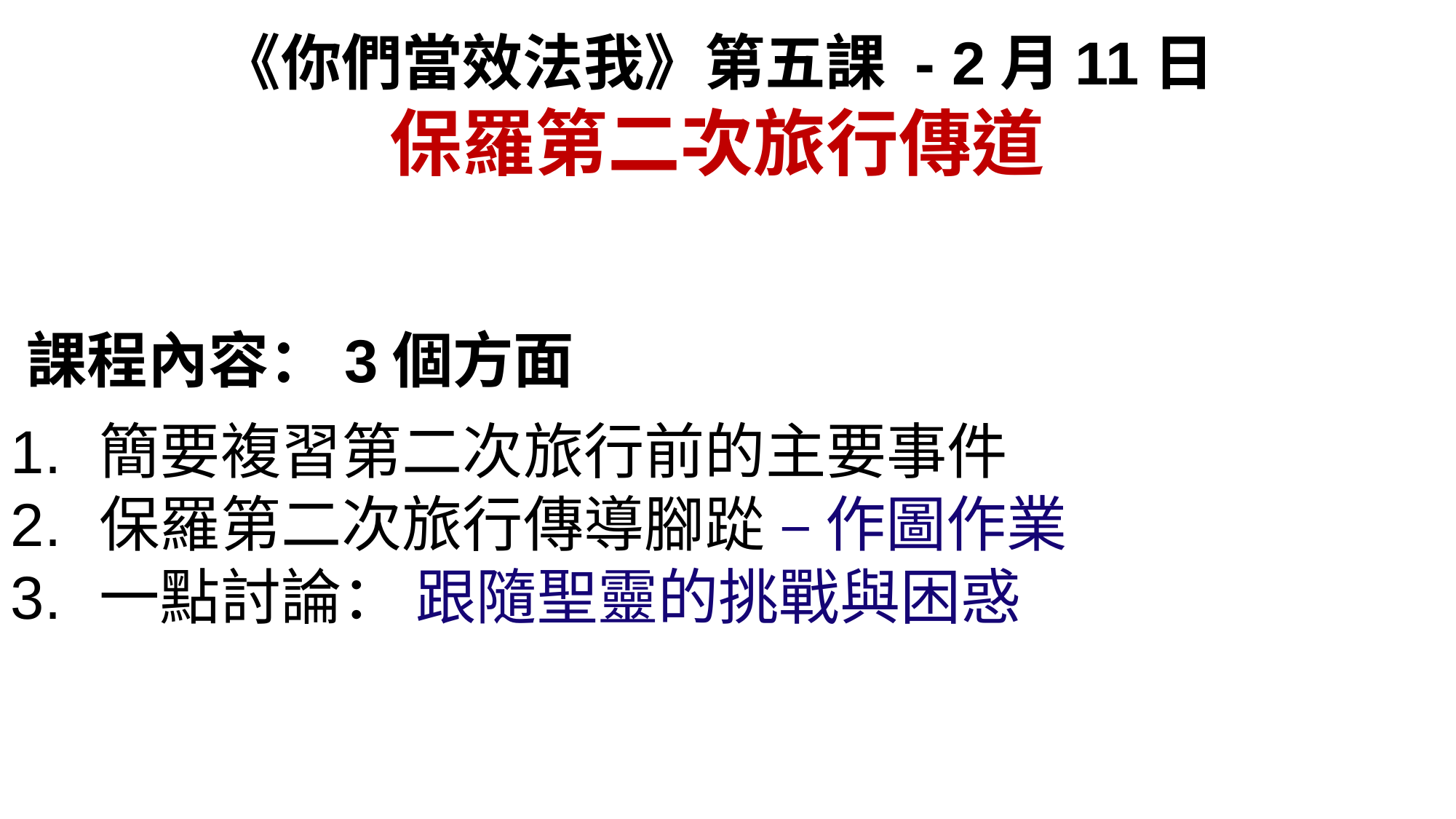

《你們當效法我》第五課 - 2月11日
保羅第二次旅行傳道
課程內容：3個方面
簡要複習第二次旅行前的主要事件
保羅第二次旅行傳導腳踨 – 作圖作業
一點討論： 跟隨聖靈的挑戰與困惑